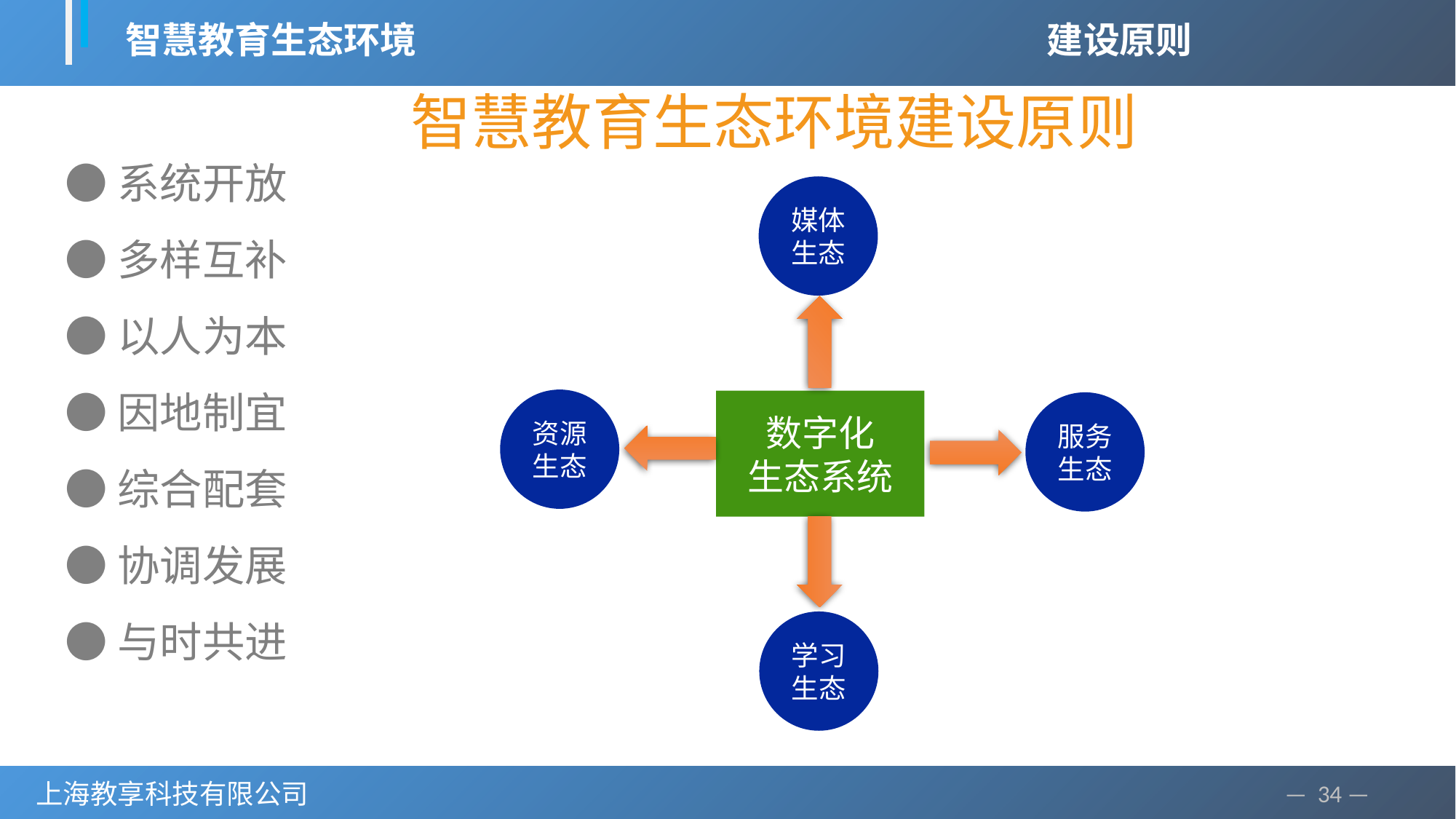

智慧教育生态环境                                                                             建设原则
智慧教育生态环境建设原则
●系统开放
●多样互补
●以人为本
●因地制宜
●综合配套
●协调发展
●与时共进
媒体生态

资源生态
数字化
生态系统
服务生态

学习生态